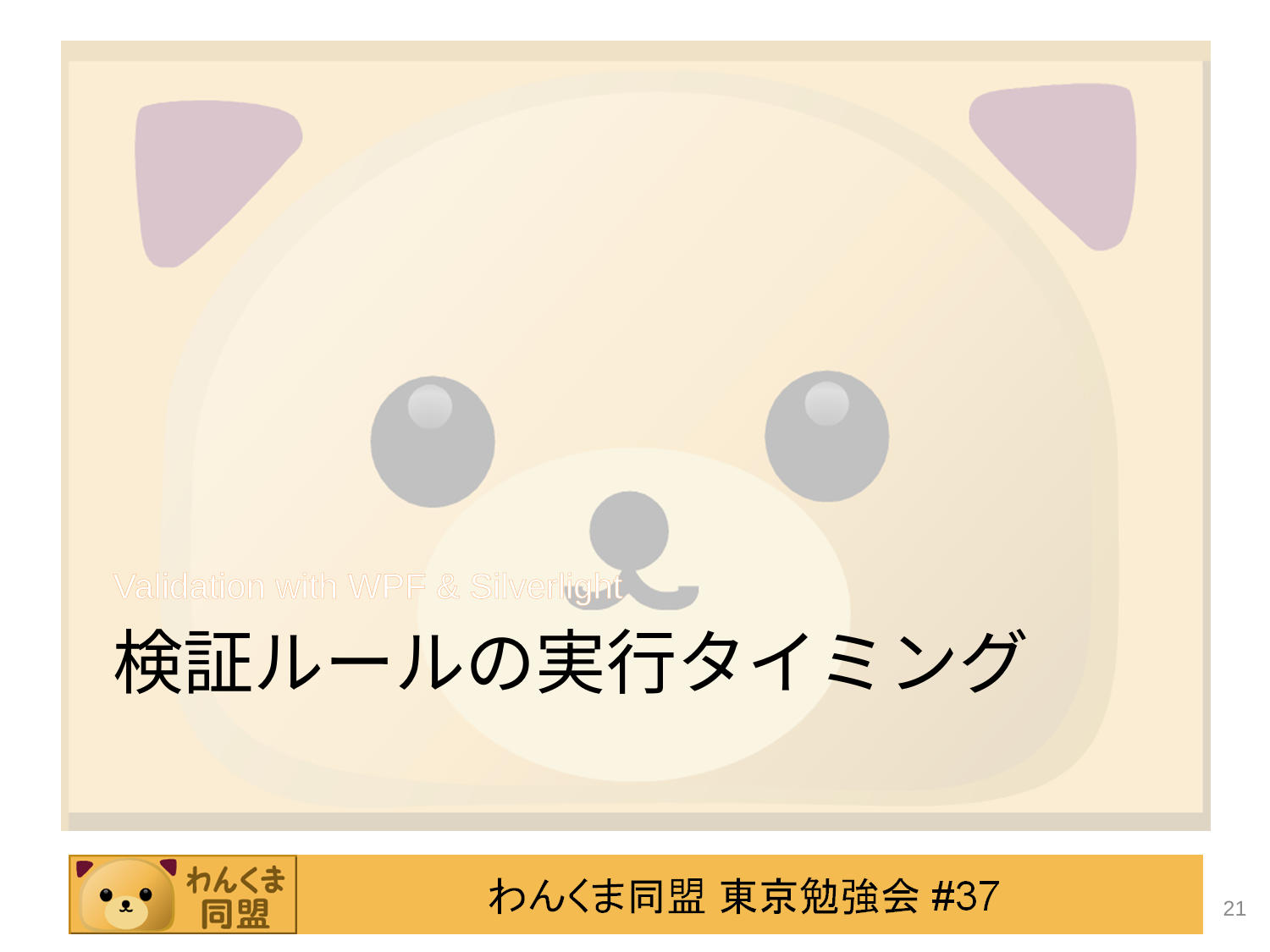

Validation with WPF & Silverlight
# 検証ルールの実行タイミング
21